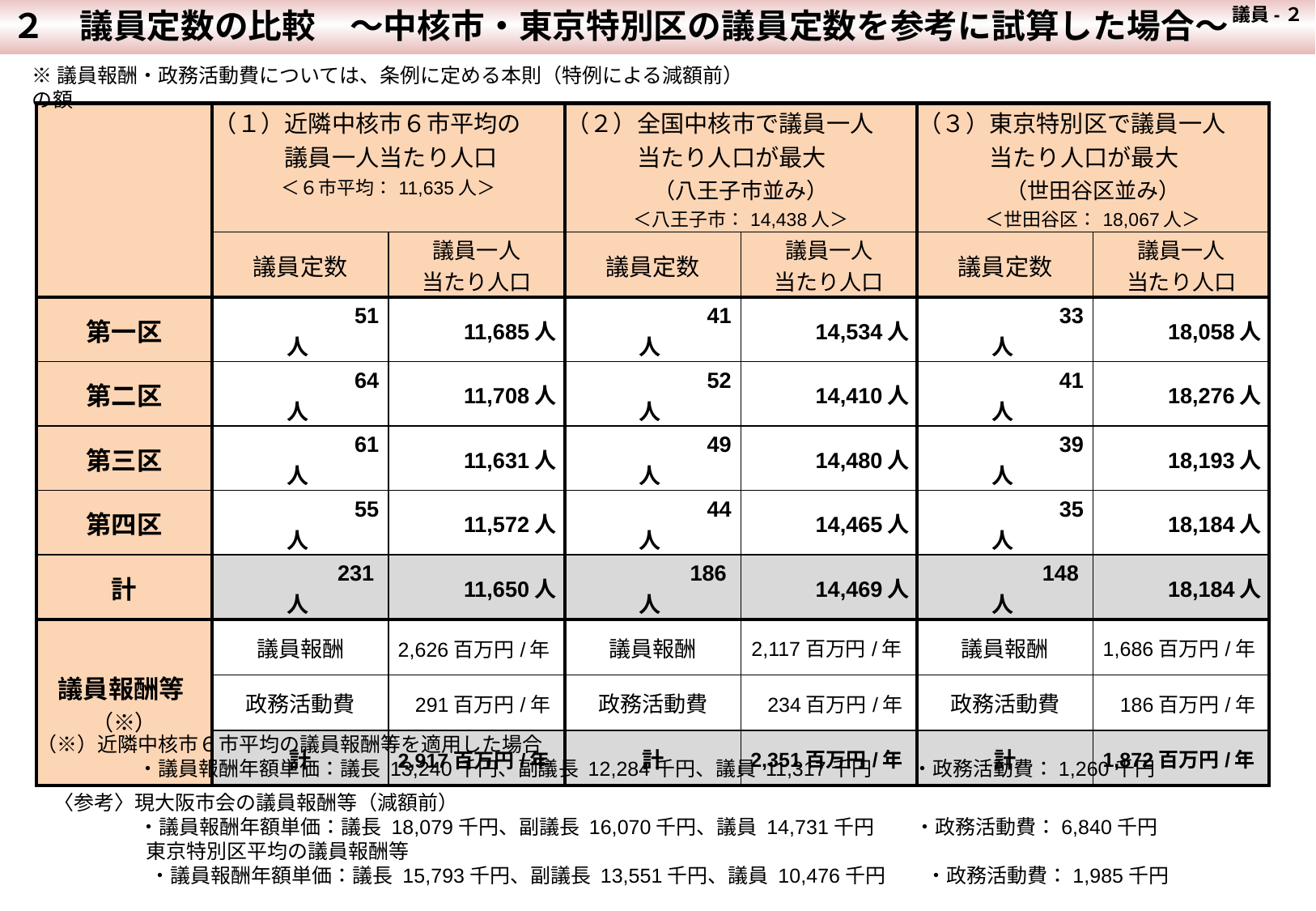

２　議員定数の比較　～中核市・東京特別区の議員定数を参考に試算した場合～
 議員-２
※議員報酬・政務活動費については、条例に定める本則（特例による減額前）の額
|  | （１）近隣中核市６市平均の 　　　議員一人当たり人口 ＜６市平均：11,635人＞ |  | （２）全国中核市で議員一人 　　　当たり人口が最大 （八王子市並み） ＜八王子市：14,438人＞ |  | （３）東京特別区で議員一人 　　　当たり人口が最大 （世田谷区並み） ＜世田谷区：18,067人＞ |  |
| --- | --- | --- | --- | --- | --- | --- |
|  | 議員定数 | 議員一人 当たり人口 | 議員定数 | 議員一人 当たり人口 | 議員定数 | 議員一人 当たり人口 |
| 第一区 | 51人 | 11,685人 | 41人 | 14,534人 | 33人 | 18,058人 |
| 第二区 | 64人 | 11,708人 | 52人 | 14,410人 | 41人 | 18,276人 |
| 第三区 | 61人 | 11,631人 | 49人 | 14,480人 | 39人 | 18,193人 |
| 第四区 | 55人 | 11,572人 | 44人 | 14,465人 | 35人 | 18,184人 |
| 計 | 231人 | 11,650人 | 186人 | 14,469人 | 148人 | 18,184人 |
| 議員報酬等 （※） | 議員報酬 | 2,626百万円/年 | 議員報酬 | 2,117百万円/年 | 議員報酬 | 1,686百万円/年 |
|  | 政務活動費 | 291百万円/年 | 政務活動費 | 234百万円/年 | 政務活動費 | 186百万円/年 |
|  | 計 | 2,917百万円/年 | 計 | 2,351百万円/年 | 計 | 1,872百万円/年 |
（※）近隣中核市６市平均の議員報酬等を適用した場合
　　　　　・議員報酬年額単価：議長 13,240千円、副議長 12,284千円、議員 11,317千円　　・政務活動費：1,260千円
 〈参考〉現大阪市会の議員報酬等（減額前）
　　　　   ・議員報酬年額単価：議長 18,079千円、副議長 16,070千円、議員 14,731千円　　・政務活動費：6,840千円
　　　　　東京特別区平均の議員報酬等
　　　　　 ・議員報酬年額単価：議長 15,793千円、副議長 13,551千円、議員 10,476千円　　・政務活動費：1,985千円